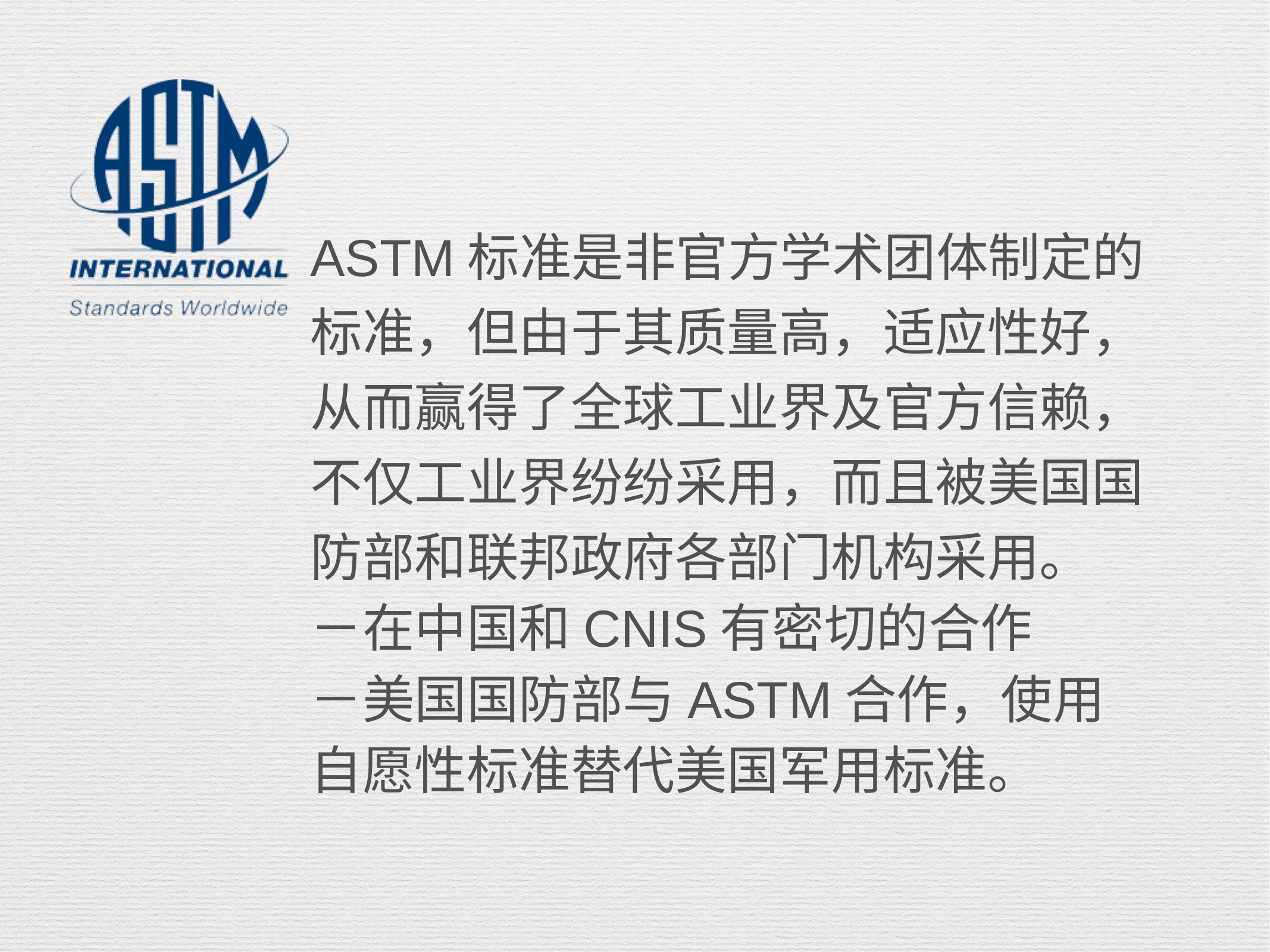

ASTM标准是非官方学术团体制定的标准，但由于其质量高，适应性好，从而赢得了全球工业界及官方信赖，不仅工业界纷纷采用，而且被美国国防部和联邦政府各部门机构采用。
－在中国和CNIS有密切的合作
－美国国防部与ASTM合作，使用
自愿性标准替代美国军用标准。